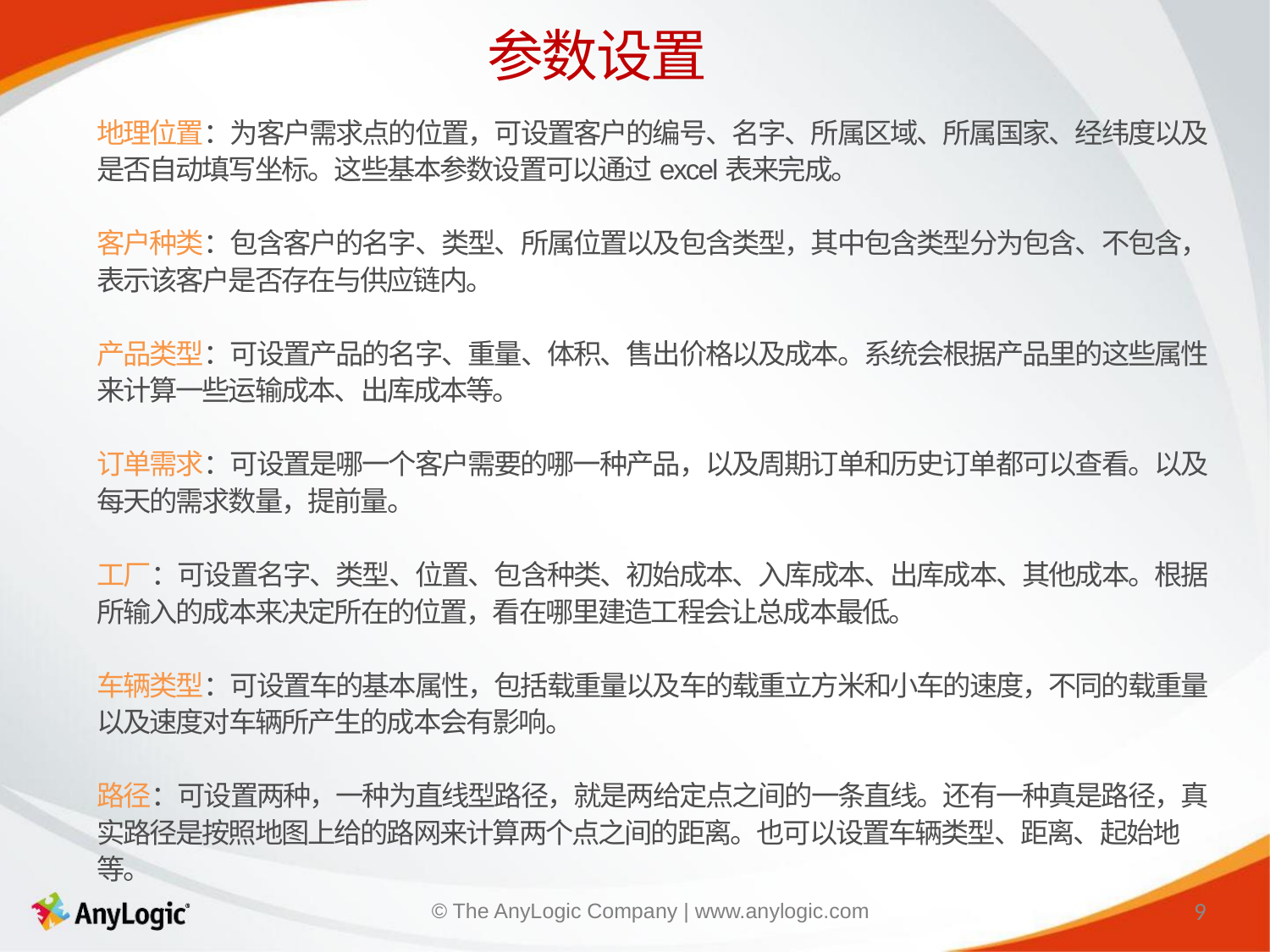

参数设置
地理位置：为客户需求点的位置，可设置客户的编号、名字、所属区域、所属国家、经纬度以及是否自动填写坐标。这些基本参数设置可以通过excel表来完成。

客户种类：包含客户的名字、类型、所属位置以及包含类型，其中包含类型分为包含、不包含，表示该客户是否存在与供应链内。

产品类型：可设置产品的名字、重量、体积、售出价格以及成本。系统会根据产品里的这些属性来计算一些运输成本、出库成本等。

订单需求：可设置是哪一个客户需要的哪一种产品，以及周期订单和历史订单都可以查看。以及每天的需求数量，提前量。

工厂：可设置名字、类型、位置、包含种类、初始成本、入库成本、出库成本、其他成本。根据所输入的成本来决定所在的位置，看在哪里建造工程会让总成本最低。

车辆类型：可设置车的基本属性，包括载重量以及车的载重立方米和小车的速度，不同的载重量以及速度对车辆所产生的成本会有影响。

路径：可设置两种，一种为直线型路径，就是两给定点之间的一条直线。还有一种真是路径，真实路径是按照地图上给的路网来计算两个点之间的距离。也可以设置车辆类型、距离、起始地等。
9
© The AnyLogic Company | www.anylogic.com